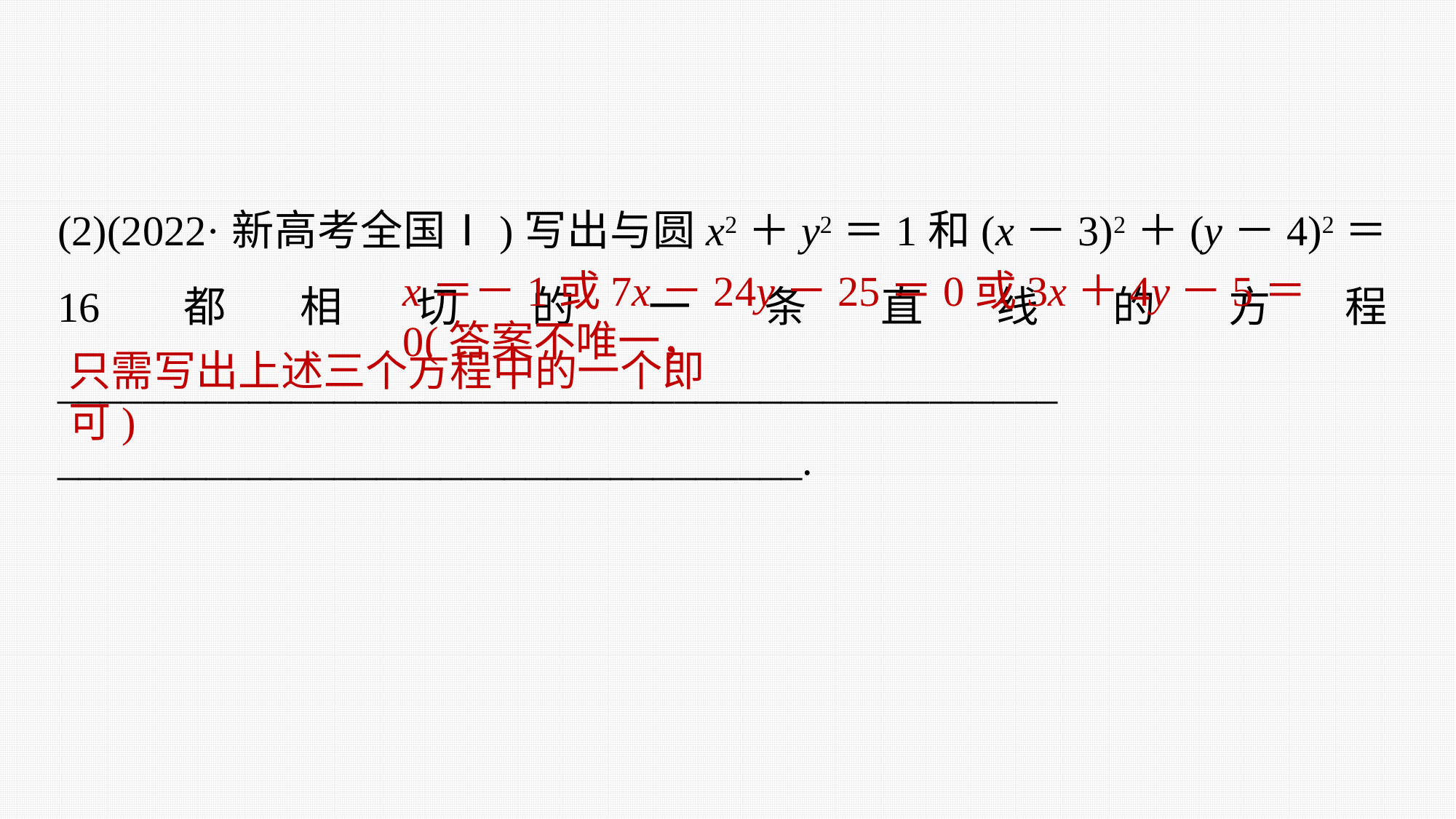

(2)(2022·新高考全国Ⅰ)写出与圆x2＋y2＝1和(x－3)2＋(y－4)2＝16都相切的一条直线的方程_______________________________________________
___________________________________.
x＝－1或7x－24y－25＝0或3x＋4y－5＝0(答案不唯一，
只需写出上述三个方程中的一个即可)